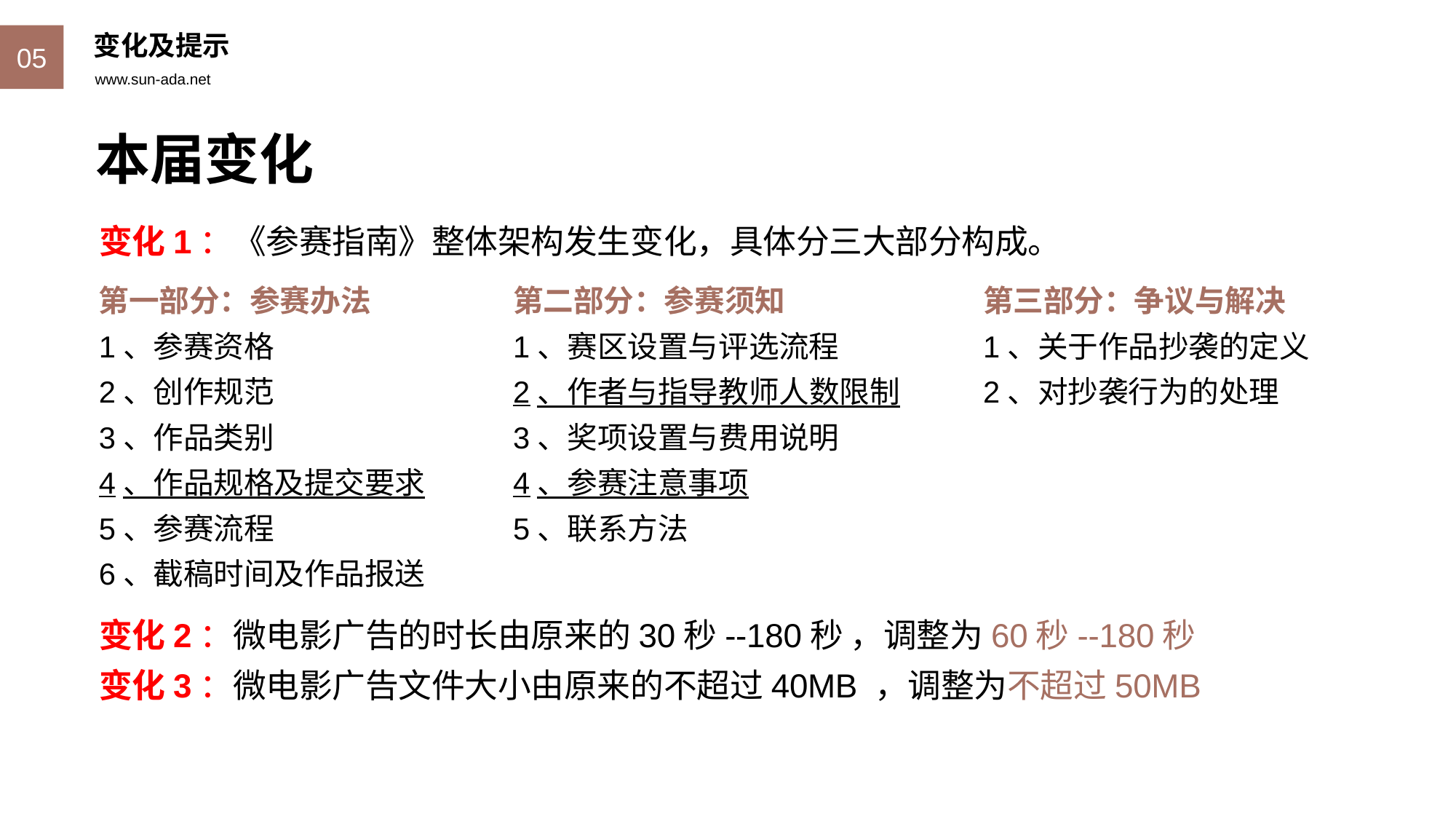

变化及提示
05
本届变化
变化1：《参赛指南》整体架构发生变化，具体分三大部分构成。
第一部分：参赛办法
1、参赛资格
2、创作规范
3、作品类别
4、作品规格及提交要求
5、参赛流程
6、截稿时间及作品报送
第二部分：参赛须知
1、赛区设置与评选流程
2、作者与指导教师人数限制
3、奖项设置与费用说明
4、参赛注意事项
5、联系方法
第三部分：争议与解决
1、关于作品抄袭的定义
2、对抄袭行为的处理
变化2：微电影广告的时长由原来的30秒--180秒 ，调整为60秒--180秒
变化3：微电影广告文件大小由原来的不超过40MB ，调整为不超过50MB